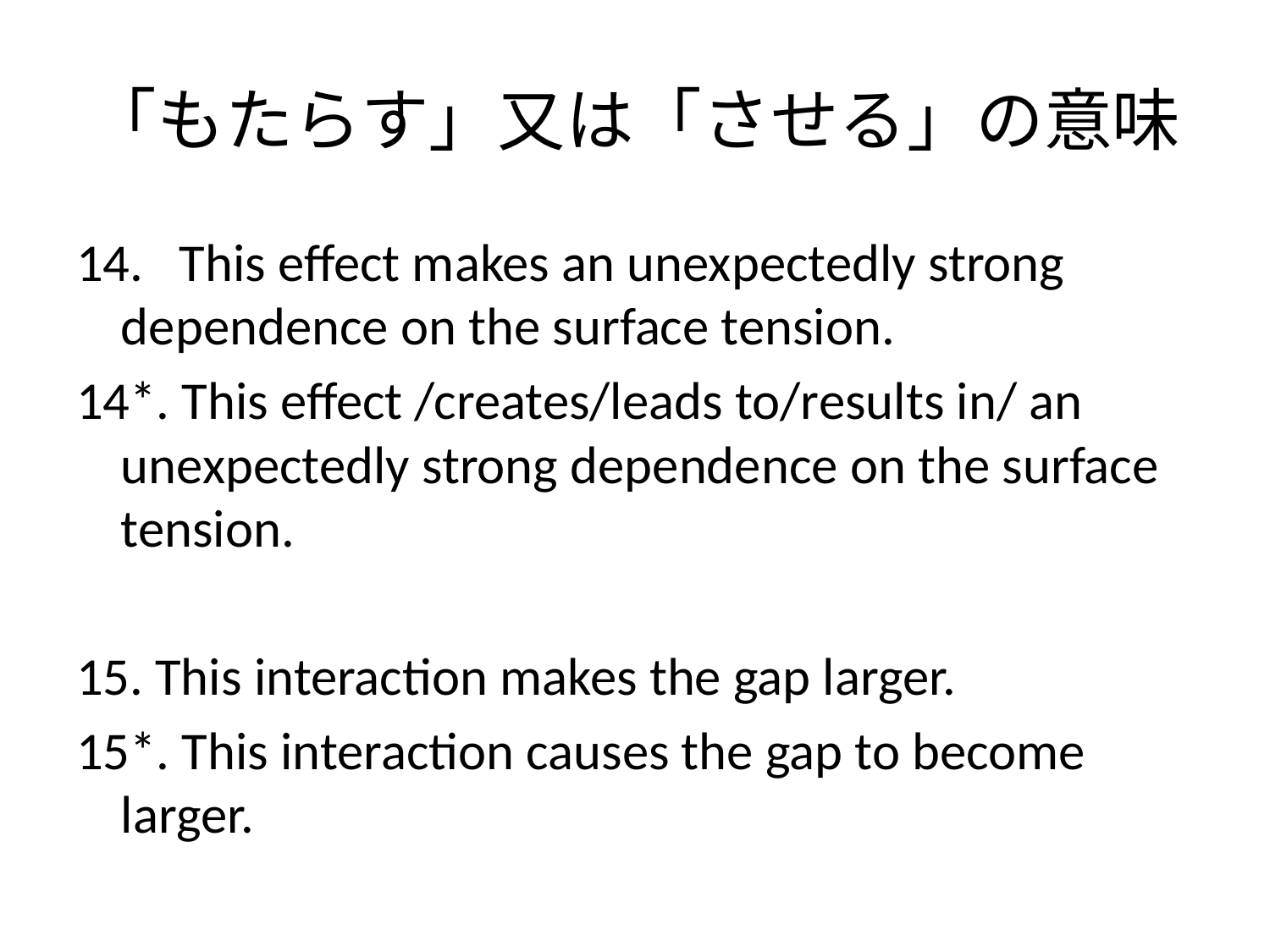

# 「もたらす」又は「させる」の意味
14.   This effect makes an unexpectedly strong dependence on the surface tension.
14*. This effect /creates/leads to/results in/ an unexpectedly strong dependence on the surface tension.

15. This interaction makes the gap larger.
15*. This interaction causes the gap to become larger.